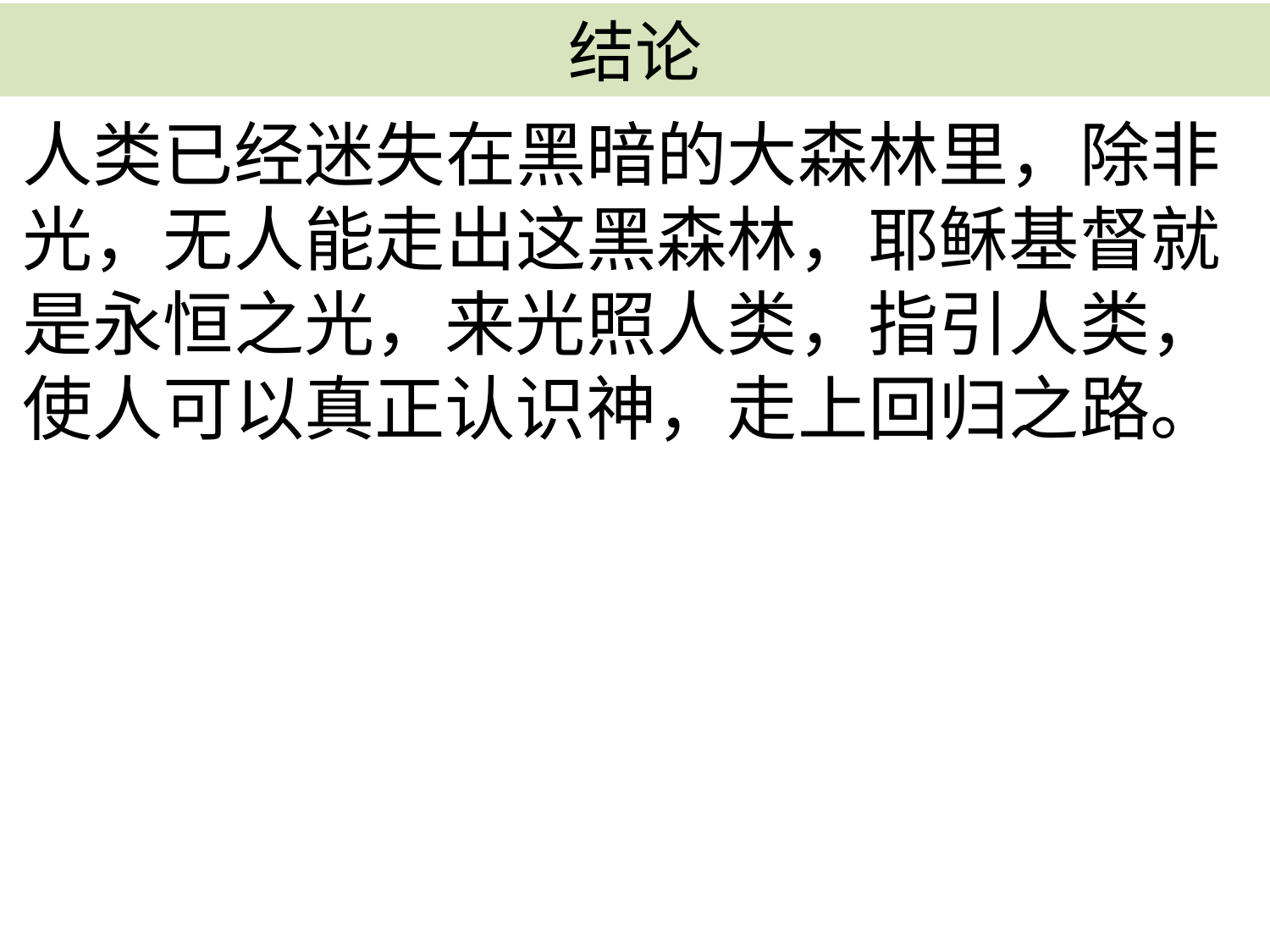

# 结论
人类已经迷失在黑暗的大森林里，除非光，无人能走出这黑森林，耶稣基督就是永恒之光，来光照人类，指引人类，使人可以真正认识神，走上回归之路。